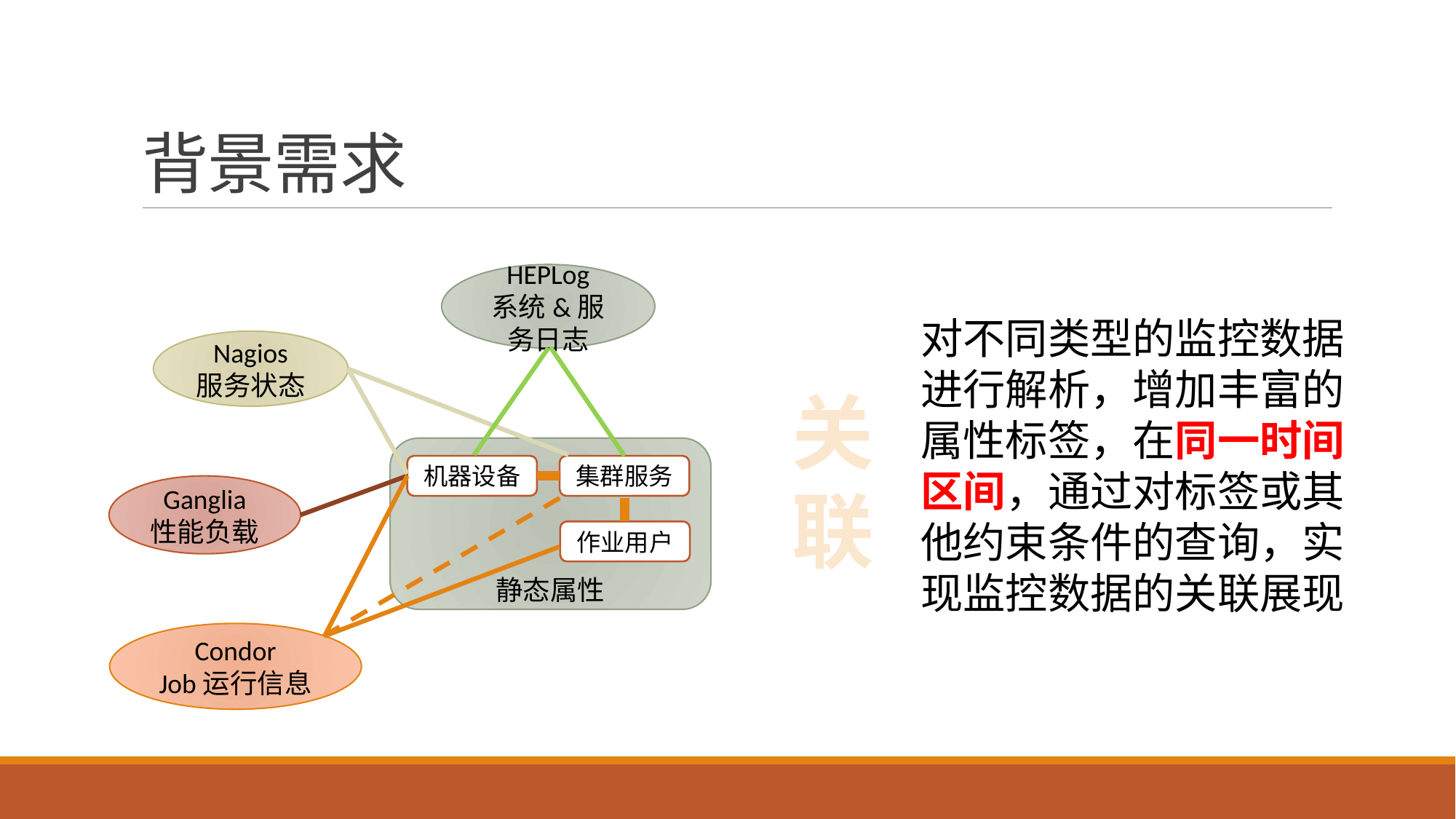

# 背景需求
HEPLog
系统&服务日志
对不同类型的监控数据进行解析，增加丰富的属性标签，在同一时间区间，通过对标签或其他约束条件的查询，实现监控数据的关联展现
Nagios
服务状态
关联

静态属性
机器设备
集群服务
Ganglia
性能负载
作业用户
Condor
Job运行信息